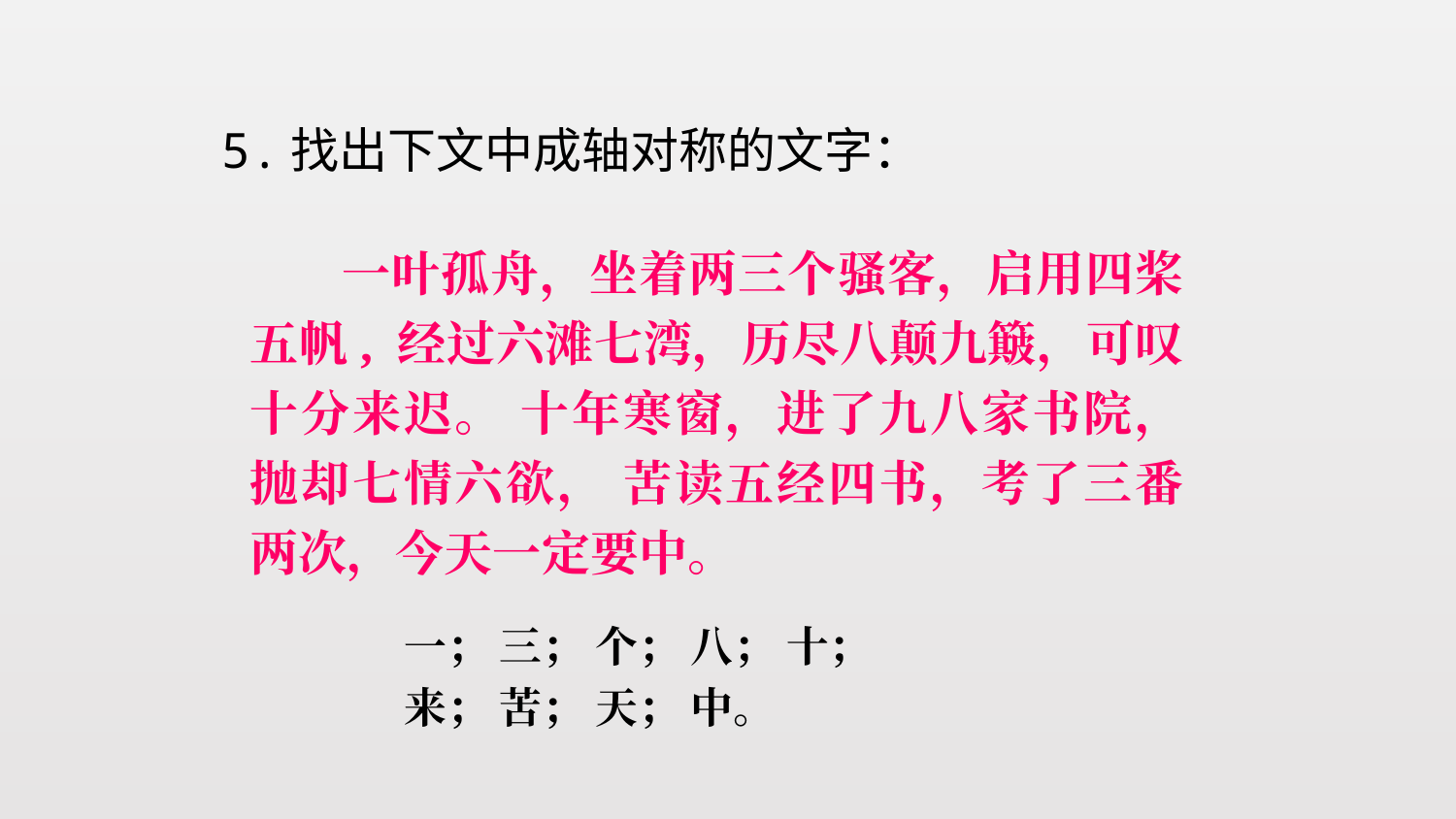

5.找出下文中成轴对称的文字：
        一叶孤舟，坐着两三个骚客，启用四桨五帆, 经过六滩七湾，历尽八颠九簸，可叹十分来迟。 十年寒窗，进了九八家书院，抛却七情六欲， 苦读五经四书，考了三番两次，今天一定要中。
一； 三； 个； 八； 十；
来； 苦； 天； 中。